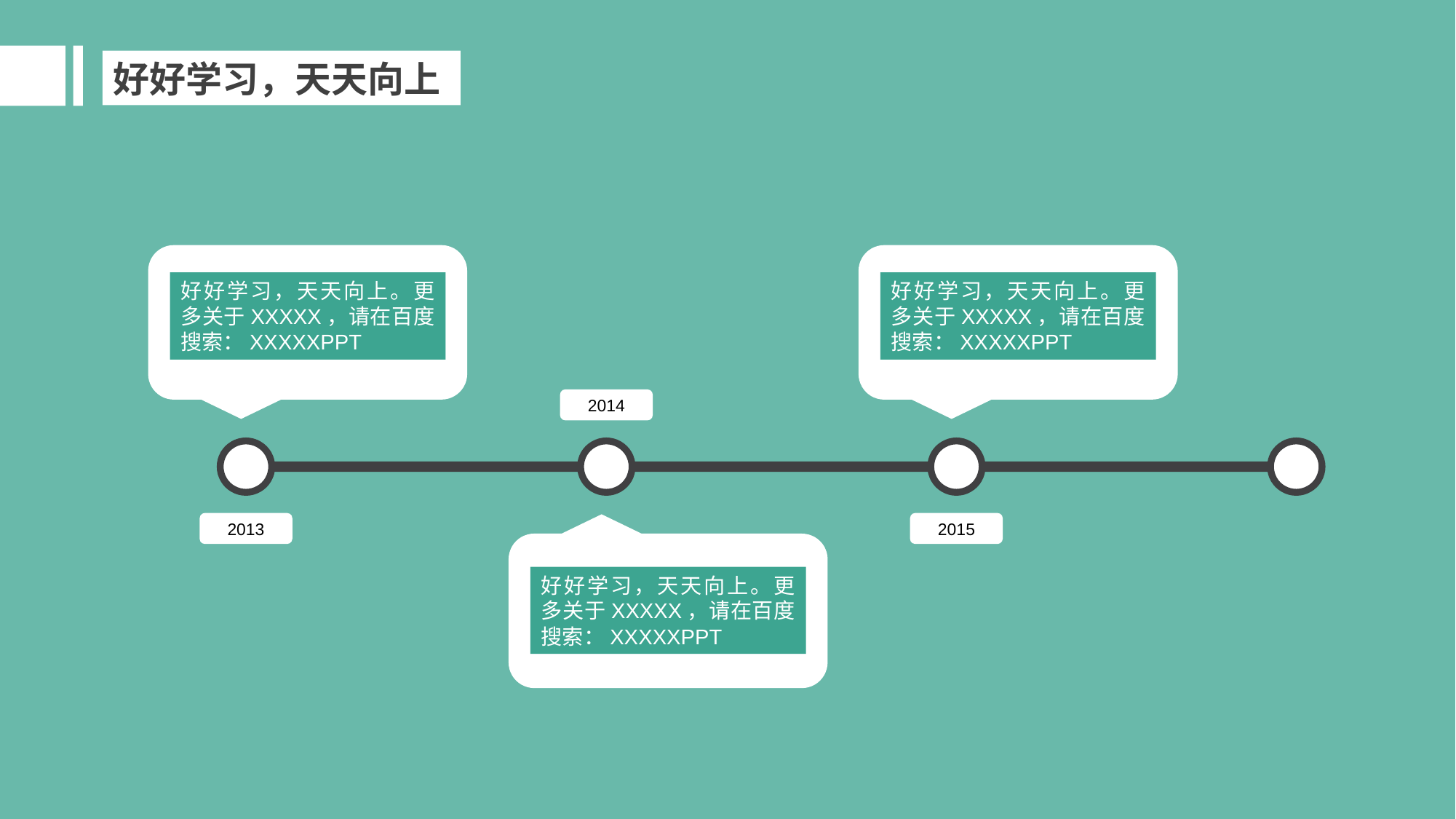

好好学习，天天向上

好好学习，天天向上。更多关于XXXXX，请在百度搜索：XXXXXPPT
好好学习，天天向上。更多关于XXXXX，请在百度搜索：XXXXXPPT
2014

2013
2015

好好学习，天天向上。更多关于XXXXX，请在百度搜索：XXXXXPPT